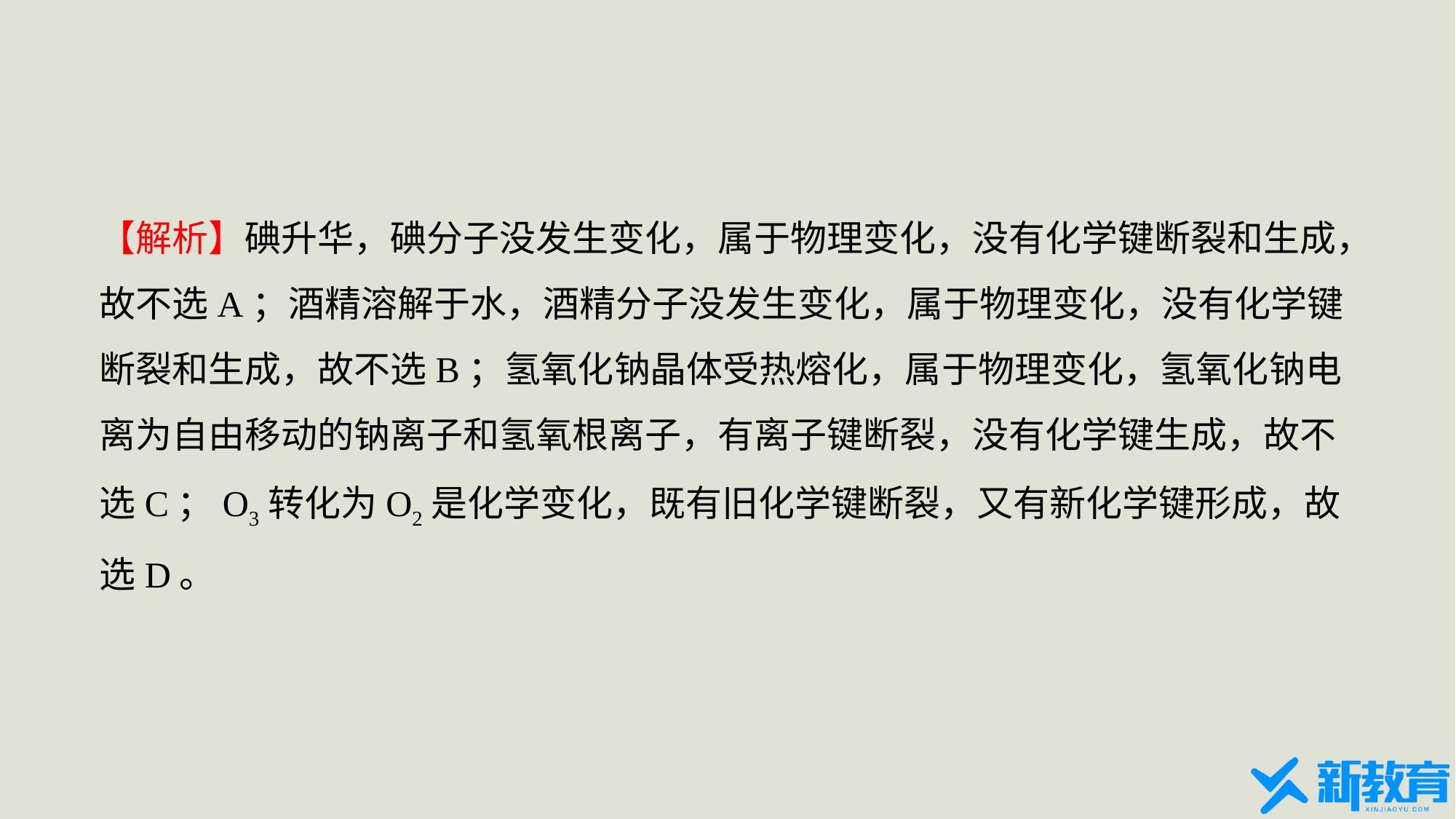

【解析】碘升华，碘分子没发生变化，属于物理变化，没有化学键断裂和生成，故不选A；酒精溶解于水，酒精分子没发生变化，属于物理变化，没有化学键断裂和生成，故不选B；氢氧化钠晶体受热熔化，属于物理变化，氢氧化钠电离为自由移动的钠离子和氢氧根离子，有离子键断裂，没有化学键生成，故不选C；O3转化为O2是化学变化，既有旧化学键断裂，又有新化学键形成，故选D。